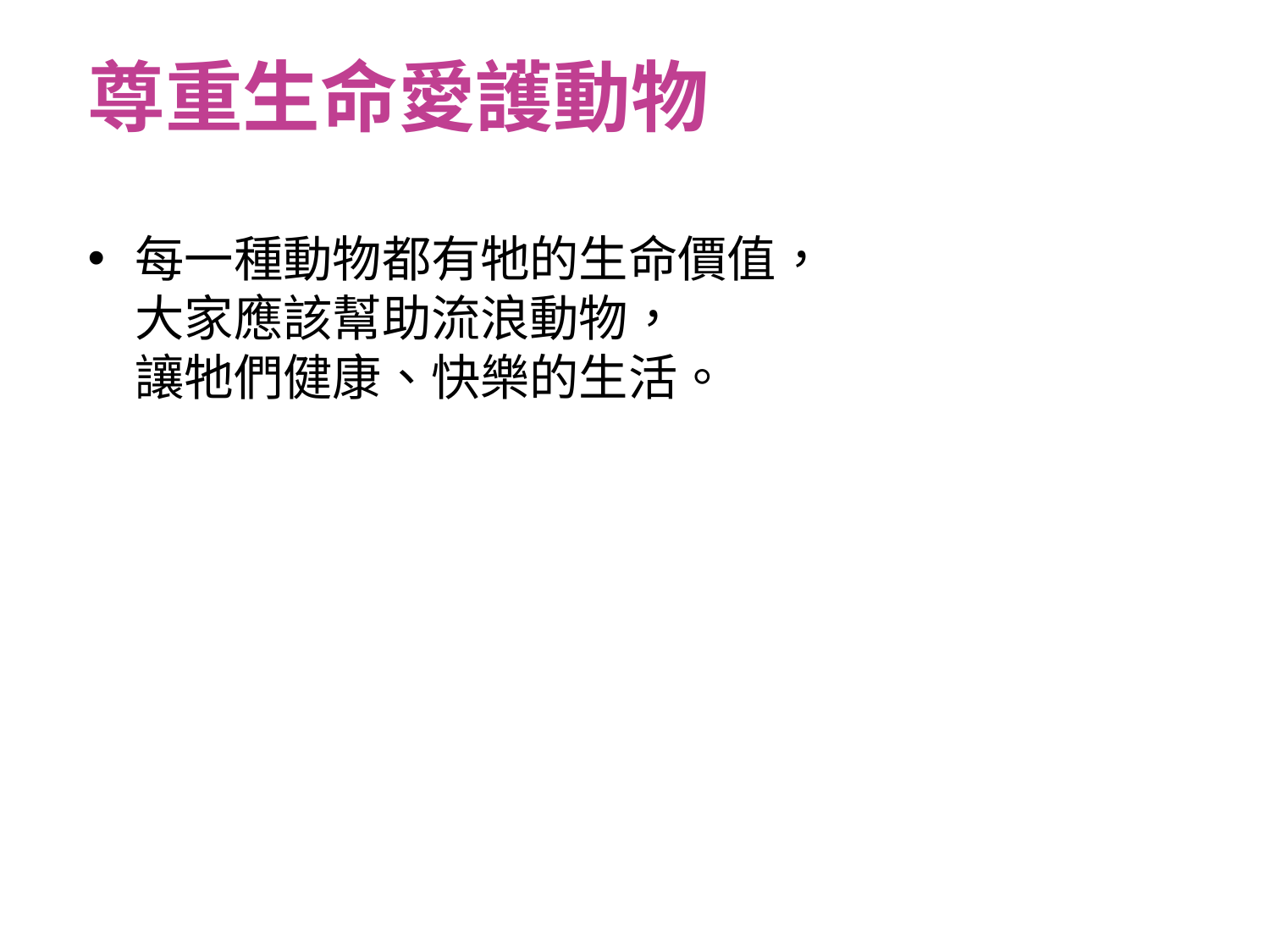

# 尊重生命愛護動物
每一種動物都有牠的生命價值，
大家應該幫助流浪動物，
讓牠們健康、快樂的生活。